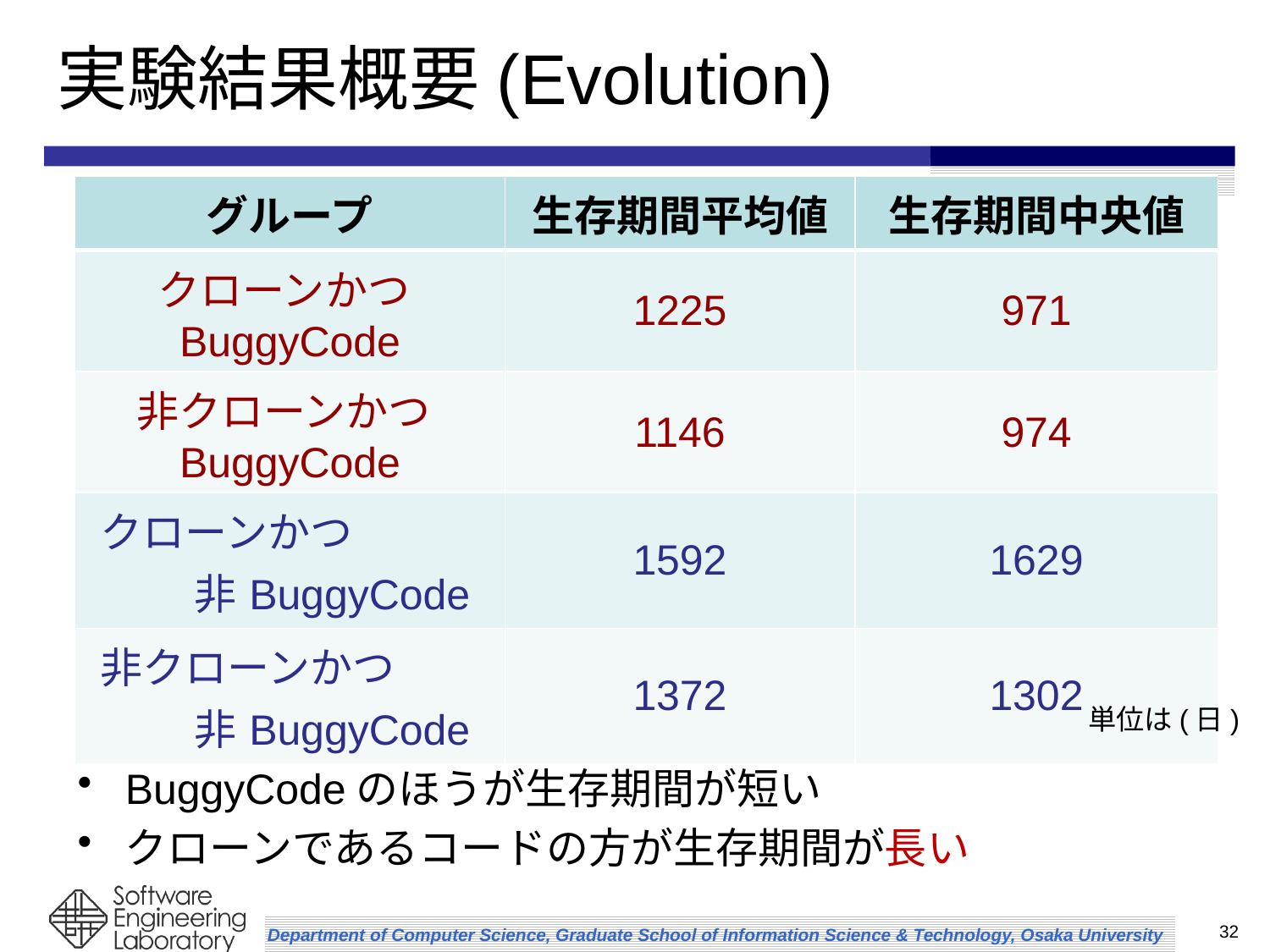

# 実験結果概要(Evolution)
| グループ | 生存期間平均値 | 生存期間中央値 |
| --- | --- | --- |
| クローンかつBuggyCode | 1225 | 971 |
| 非クローンかつBuggyCode | 1146 | 974 |
| クローンかつ　　　　　非BuggyCode | 1592 | 1629 |
| 非クローンかつ　　　　非BuggyCode | 1372 | 1302 |
単位は(日)

BuggyCodeのほうが生存期間が短い
クローンであるコードの方が生存期間が長い
32